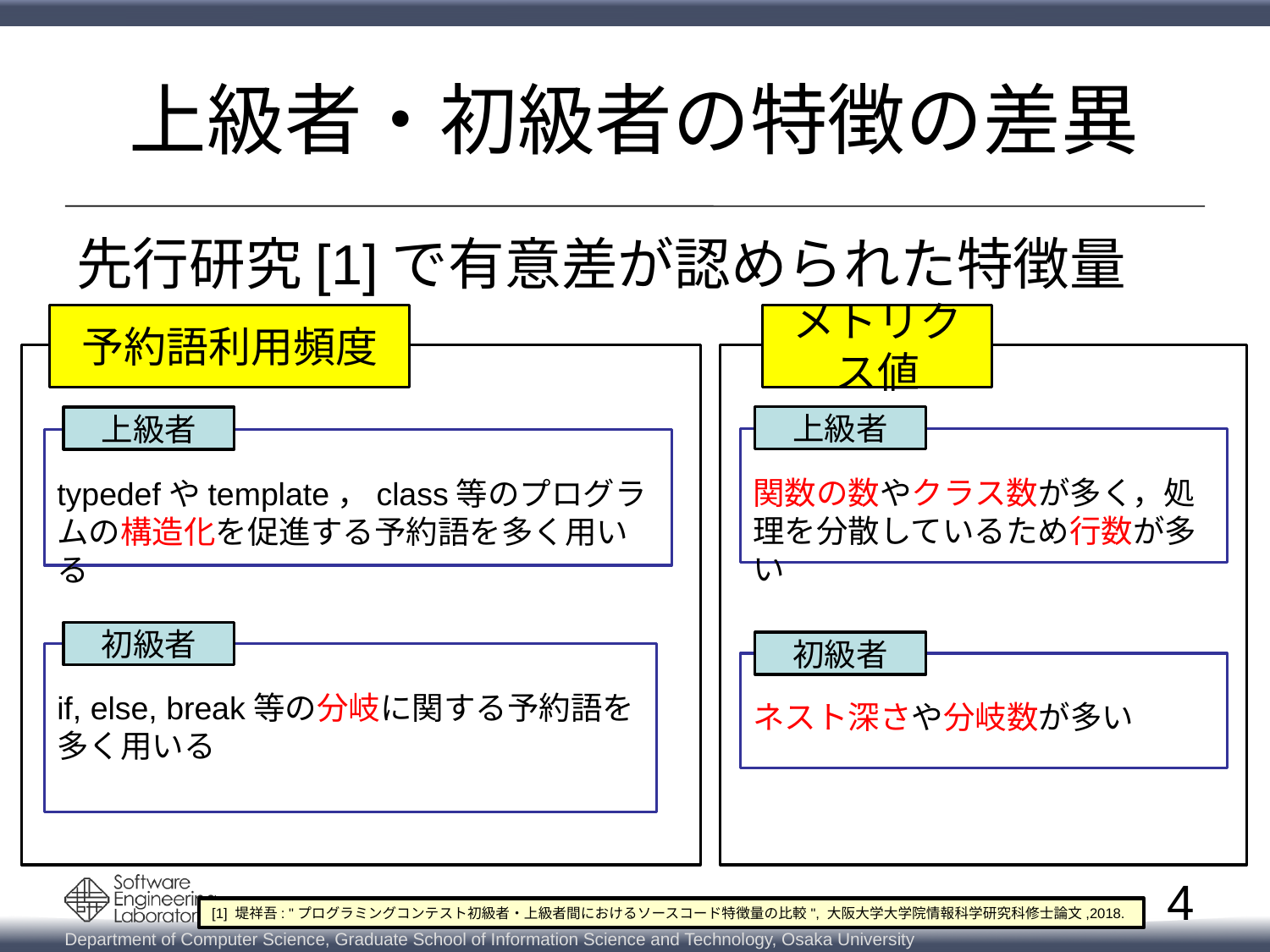

# 上級者・初級者の特徴の差異
先行研究[1]で有意差が認められた特徴量
予約語利用頻度
メトリクス値

上級者
上級者

関数の数やクラス数が多く，処理を分散しているため行数が多い

typedefやtemplate，class等のプログラムの構造化を促進する予約語を多く用いる

初級者
初級者

if, else, break等の分岐に関する予約語を多く用いる

ネスト深さや分岐数が多い

4
[1] 堤祥吾: "プログラミングコンテスト初級者・上級者間におけるソースコード特徴量の比較", 大阪大学大学院情報科学研究科修士論文,2018.